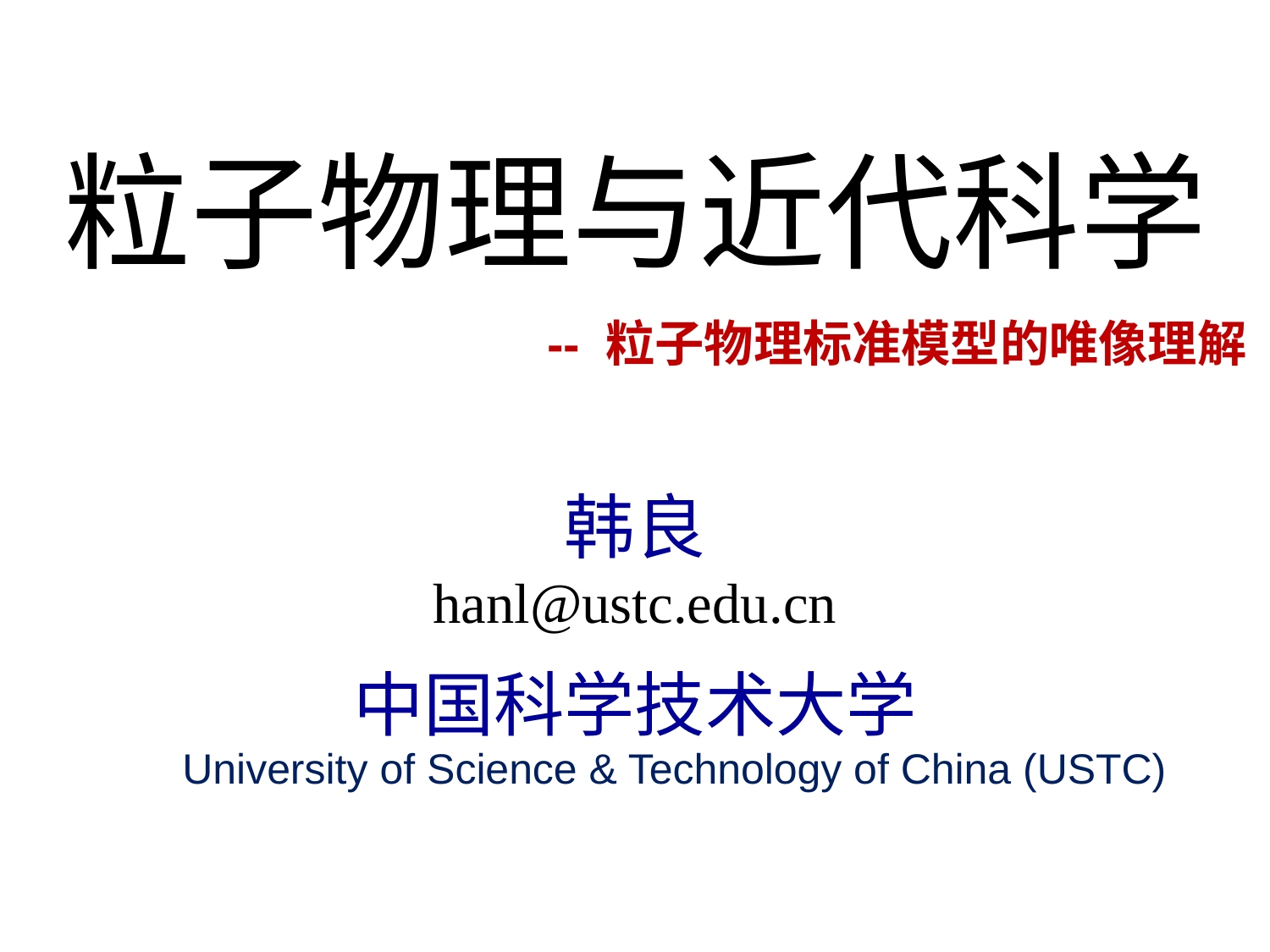

粒子物理与近代科学
-- 粒子物理标准模型的唯像理解
韩良
hanl@ustc.edu.cn

中国科学技术大学
University of Science & Technology of China (USTC)